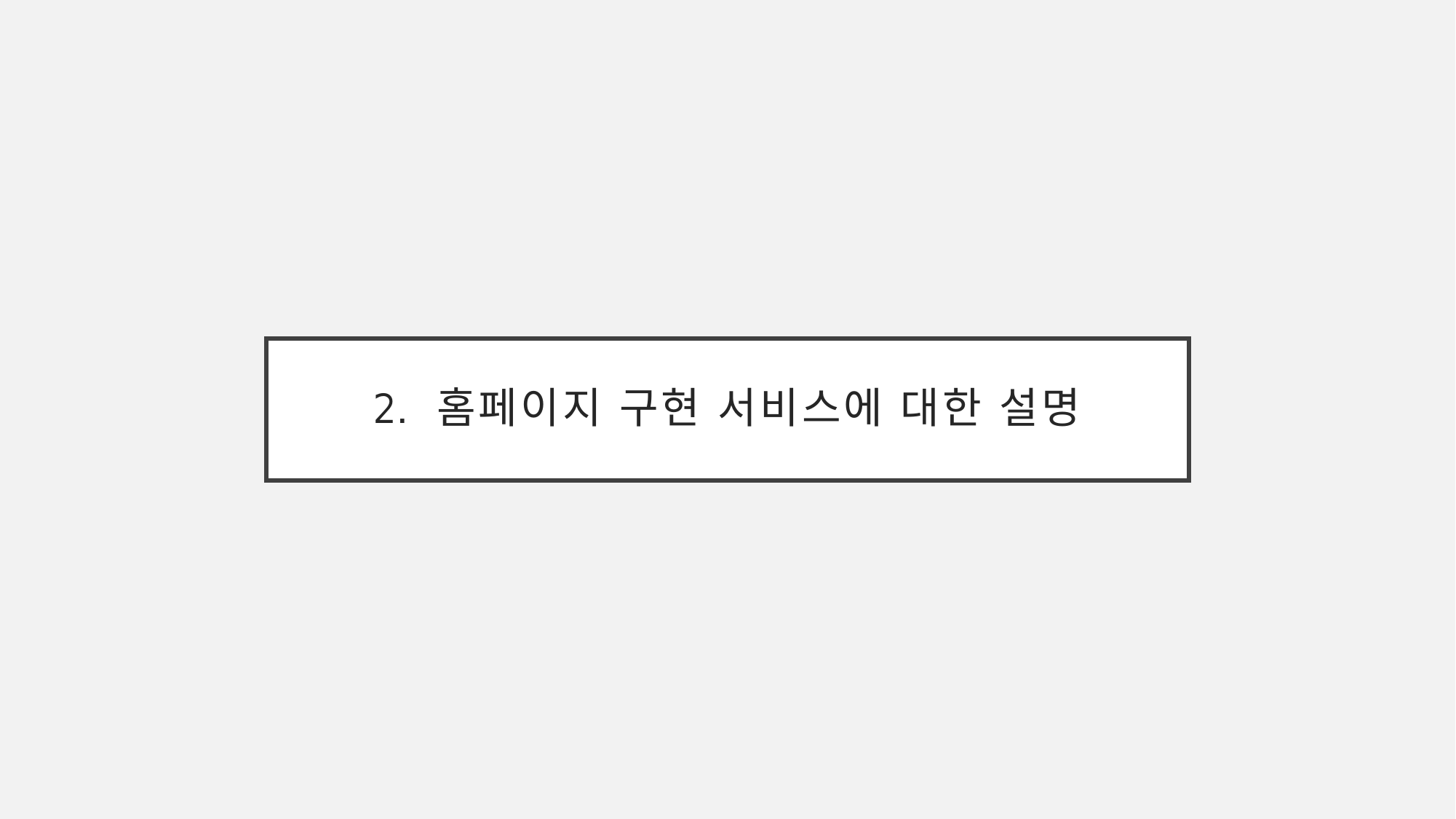

# 2. 홈페이지 구현 서비스에 대한 설명